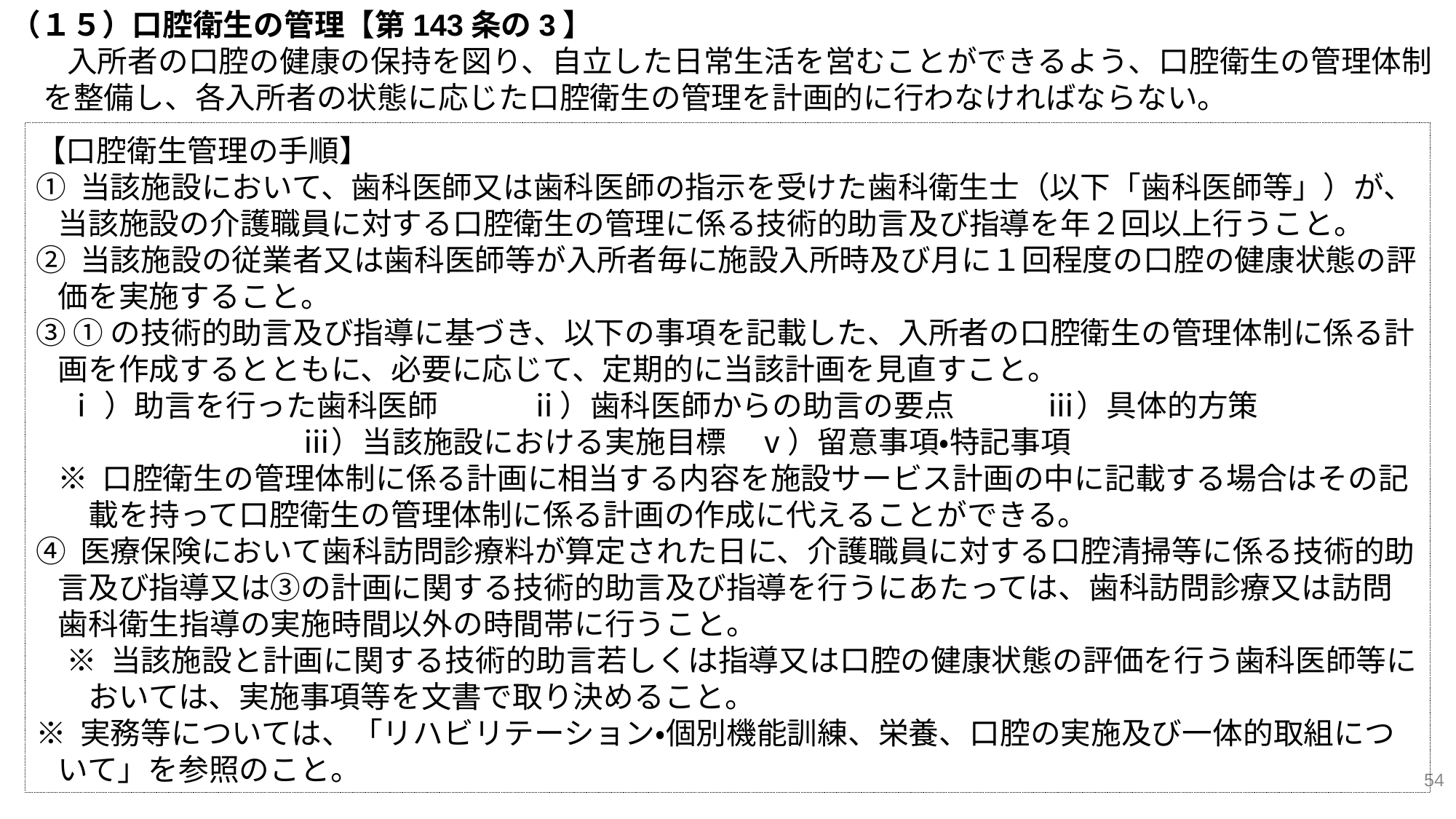

（１５）口腔衛生の管理【第143条の3】
入所者の口腔の健康の保持を図り、自立した日常生活を営むことができるよう、口腔衛生の管理体制を整備し、各入所者の状態に応じた口腔衛生の管理を計画的に行わなければならない。
【口腔衛生管理の手順】
① 当該施設において、歯科医師又は歯科医師の指示を受けた歯科衛生士（以下「歯科医師等」）が、当該施設の介護職員に対する口腔衛生の管理に係る技術的助言及び指導を年２回以上行うこと。
② 当該施設の従業者又は歯科医師等が入所者毎に施設入所時及び月に１回程度の口腔の健康状態の評価を実施すること。
③ ①の技術的助言及び指導に基づき、以下の事項を記載した、入所者の口腔衛生の管理体制に係る計画を作成するとともに、必要に応じて、定期的に当該計画を見直すこと。
ⅰ）助言を行った歯科医師　　　ⅱ）歯科医師からの助言の要点　　　ⅲ）具体的方策　　　　　　　　　　　　ⅲ）当該施設における実施目標　ⅴ）留意事項・特記事項
※ 口腔衛生の管理体制に係る計画に相当する内容を施設サービス計画の中に記載する場合はその記載を持って口腔衛生の管理体制に係る計画の作成に代えることができる。
④ 医療保険において歯科訪問診療料が算定された日に、介護職員に対する口腔清掃等に係る技術的助言及び指導又は③の計画に関する技術的助言及び指導を行うにあたっては、歯科訪問診療又は訪問歯科衛生指導の実施時間以外の時間帯に行うこと。
※ 当該施設と計画に関する技術的助言若しくは指導又は口腔の健康状態の評価を行う歯科医師等においては、実施事項等を文書で取り決めること。
※ 実務等については、「リハビリテーション・個別機能訓練、栄養、口腔の実施及び一体的取組について」を参照のこと。
54